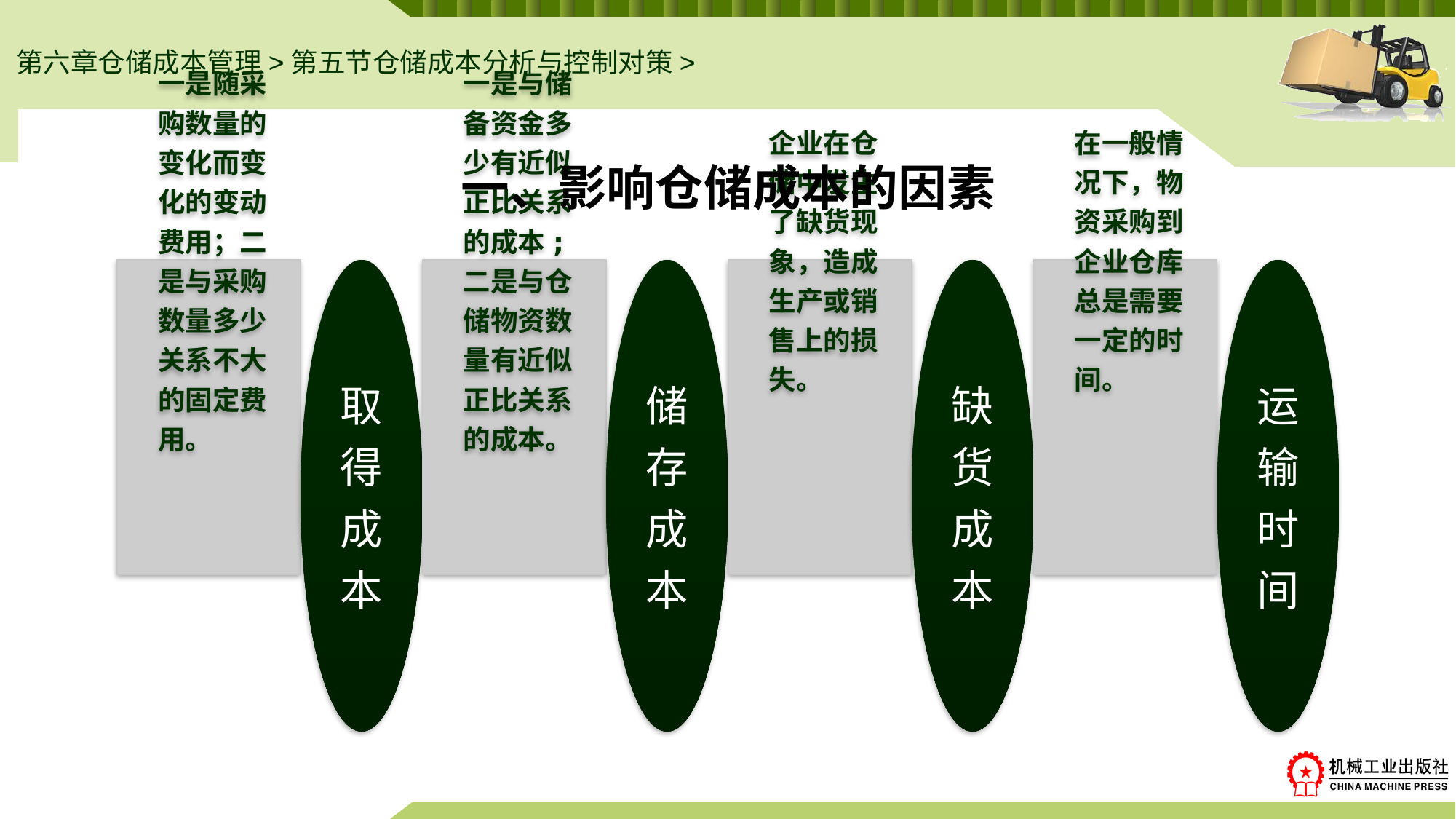

第六章仓储成本管理>第五节仓储成本分析与控制对策>
# 一、影响仓储成本的因素
缺货成本
企业在仓储中发生了缺货现象，造成生产或销售上的损失。
运输时间
在一般情况下，物资采购到企业仓库总是需要一定的时间。